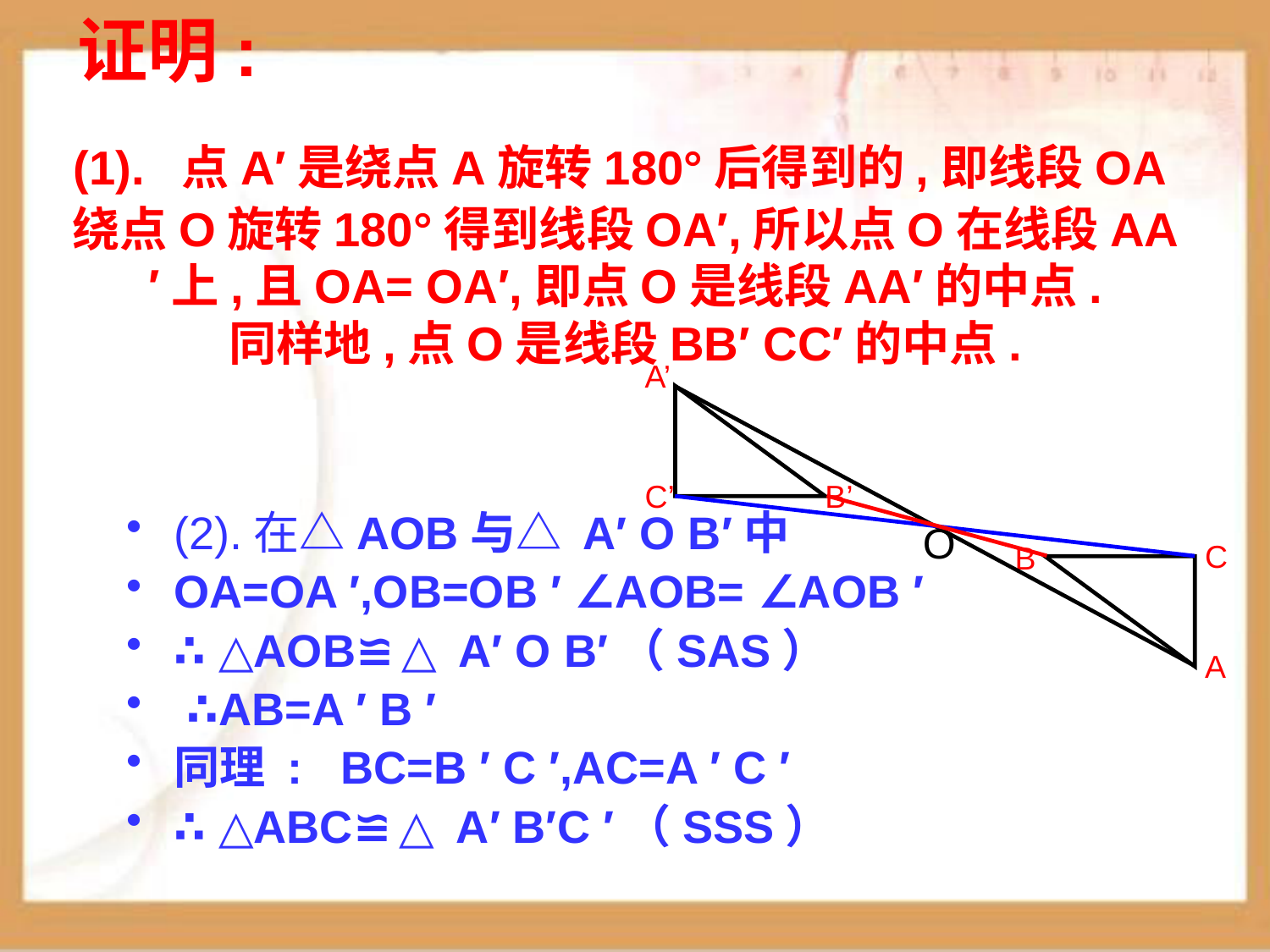

证明:
# (1). 点A′是绕点A旋转180°后得到的,即线段OA绕点O旋转180°得到线段OA′,所以点O在线段AA′上,且OA= OA′,即点O是线段AA′的中点. 同样地,点O是线段BB′ CC′的中点.
A’

C’
B’
O
C
B

A

(2).在△AOB与△ A′ O B′中
OA=OA ′,OB=OB ′ ∠AOB= ∠AOB ′
∴ △AOB≌△ A′ O B′（SAS）
 ∴AB=A ′ B ′
同理 :   BC=B ′ C ′,AC=A ′ C ′
∴ △ABC≌△ A′ B′C ′（SSS）